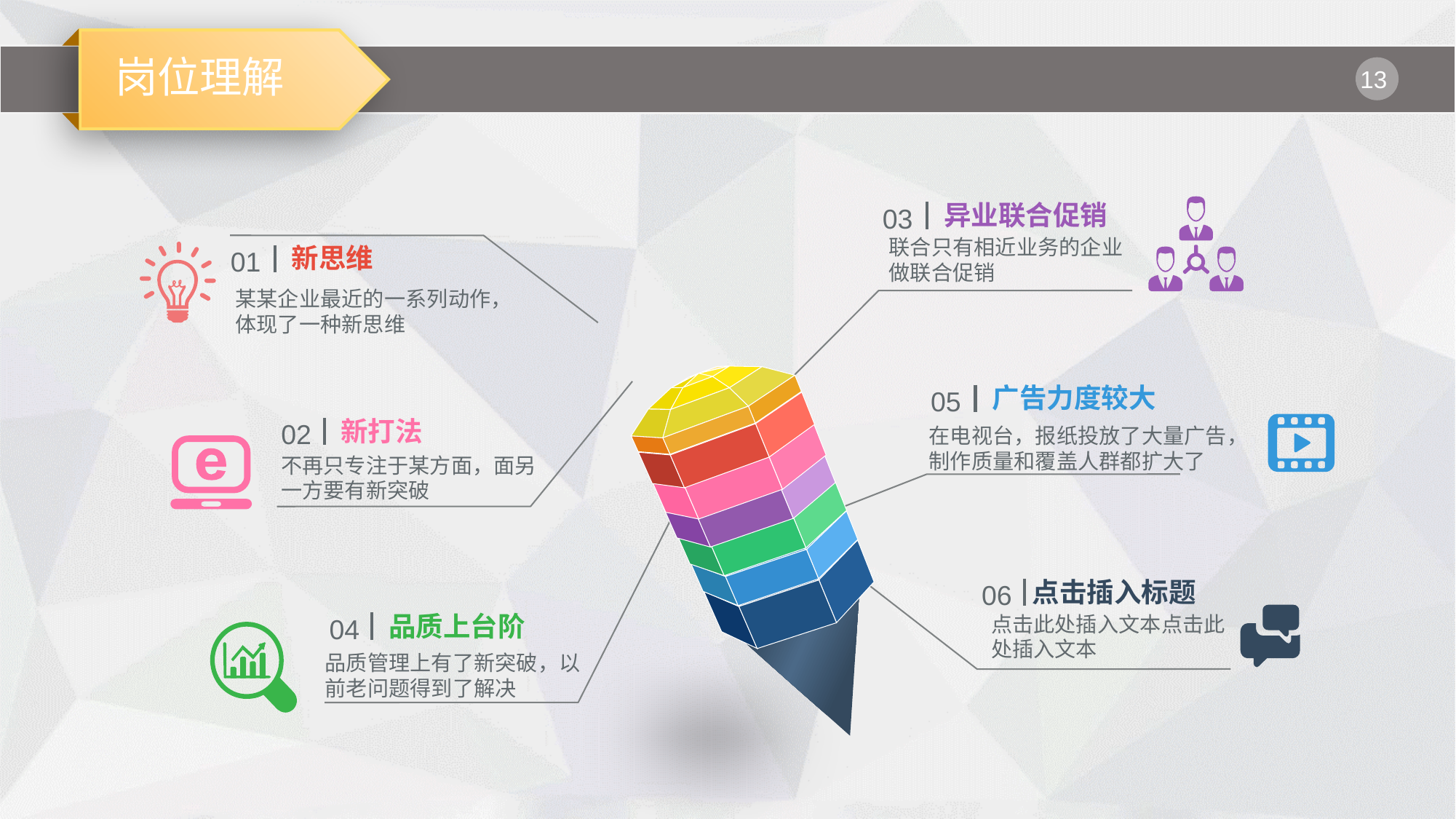

异业联合促销
03
联合只有相近业务的企业做联合促销

新思维
01
某某企业最近的一系列动作，体现了一种新思维

广告力度较大
05
在电视台，报纸投放了大量广告，制作质量和覆盖人群都扩大了

新打法
02
不再只专注于某方面，面另一方要有新突破

点击插入标题
06
点击此处插入文本点击此处插入文本
品质上台阶
04
品质管理上有了新突破，以前老问题得到了解决